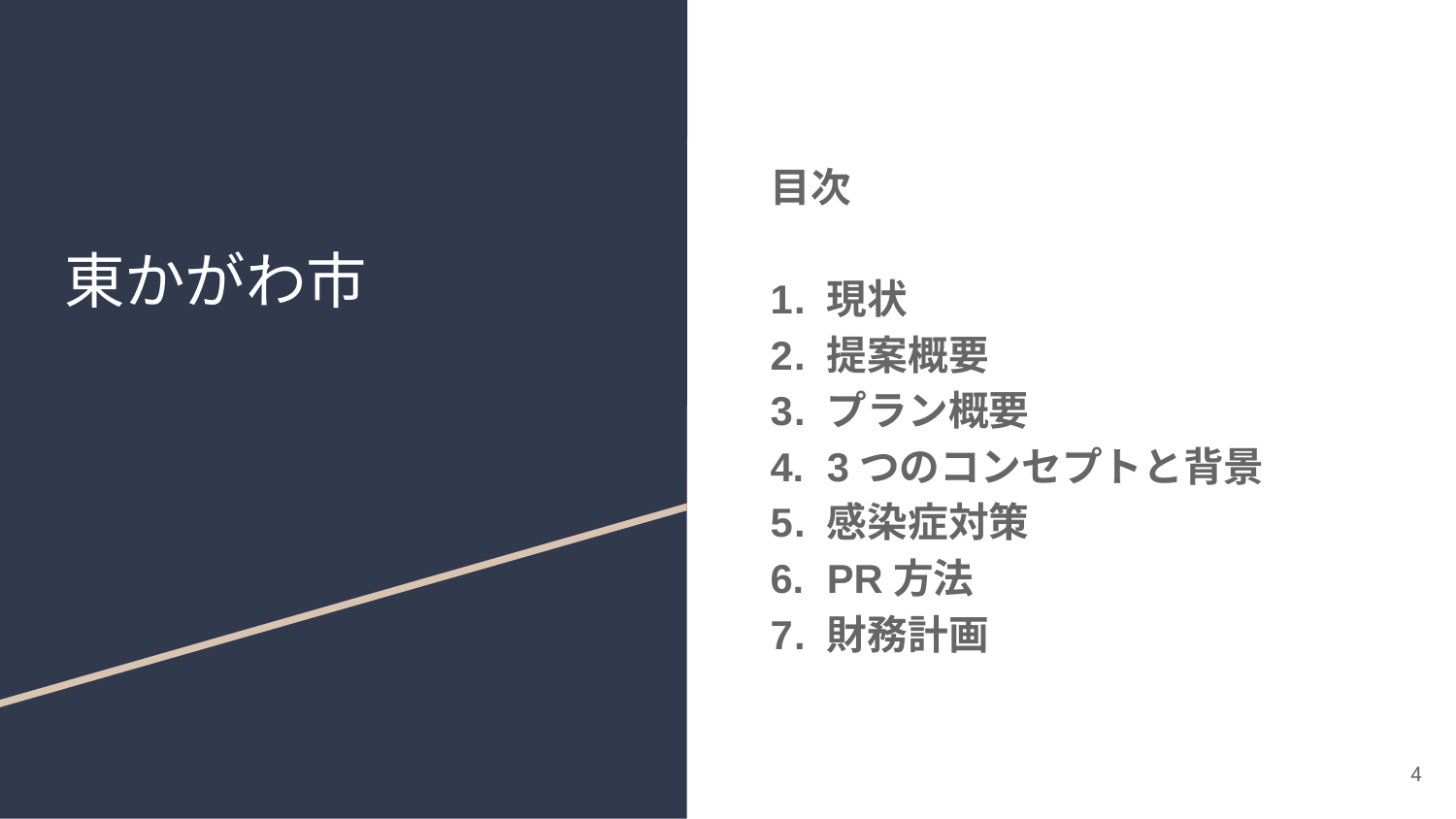

# 東かがわ市
目次

現状
提案概要
プラン概要
3つのコンセプトと背景
感染症対策
PR方法
財務計画
4